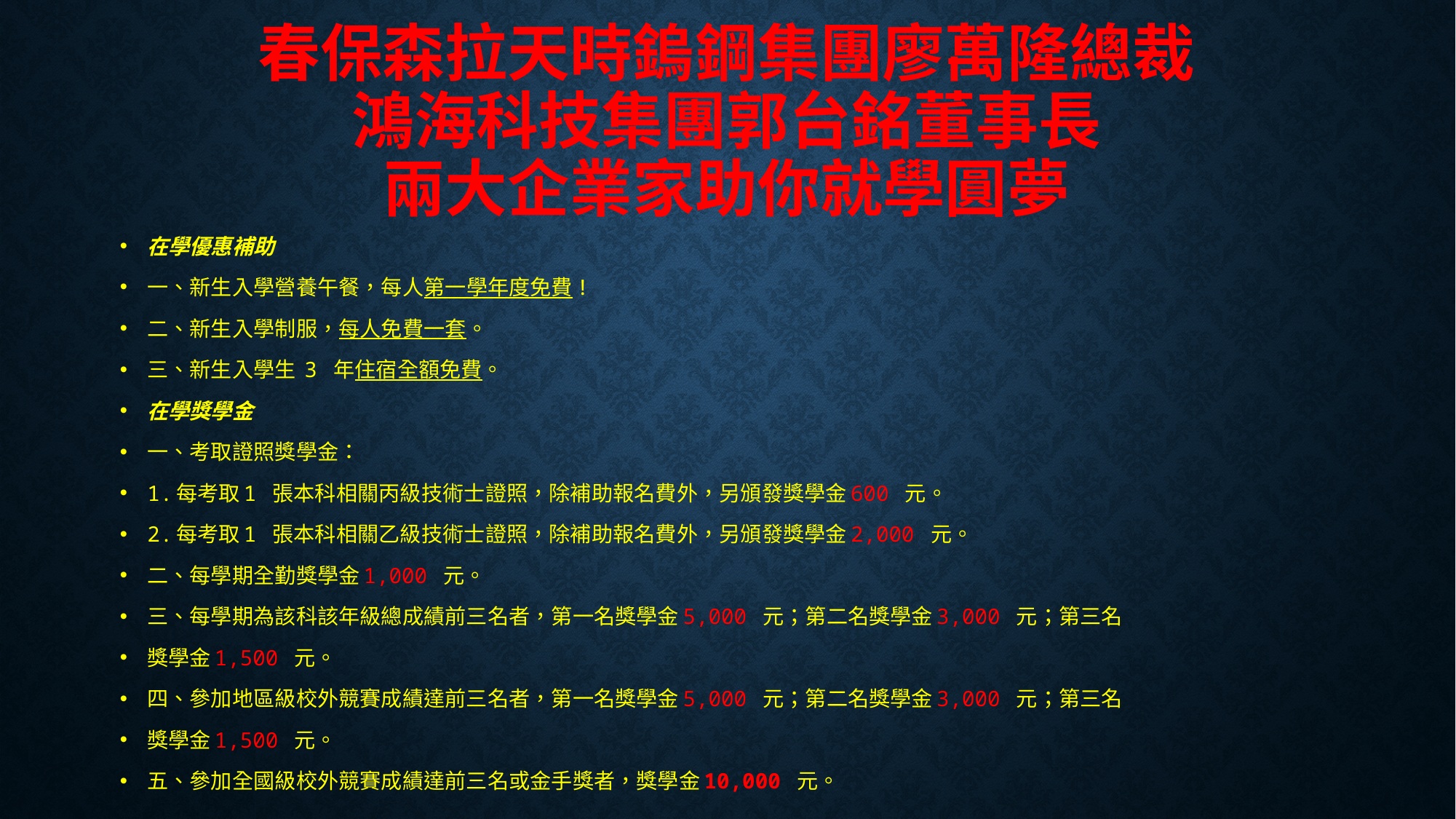

# 春保森拉天時鎢鋼集團廖萬隆總裁 鴻海科技集團郭台銘董事長 兩大企業家助你就學圓夢
在學優惠補助
一、新生入學營養午餐，每人第一學年度免費!
二、新生入學制服，每人免費一套。
三、新生入學生 3 年住宿全額免費。
在學獎學金
一、考取證照獎學金：
1.每考取1 張本科相關丙級技術士證照，除補助報名費外，另頒發獎學金600 元。
2.每考取1 張本科相關乙級技術士證照，除補助報名費外，另頒發獎學金2,000 元。
二、每學期全勤獎學金1,000 元。
三、每學期為該科該年級總成績前三名者，第一名獎學金5,000 元；第二名獎學金3,000 元；第三名
獎學金1,500 元。
四、參加地區級校外競賽成績達前三名者，第一名獎學金5,000 元；第二名獎學金3,000 元；第三名
獎學金1,500 元。
五、參加全國級校外競賽成績達前三名或金手獎者，獎學金10,000 元。